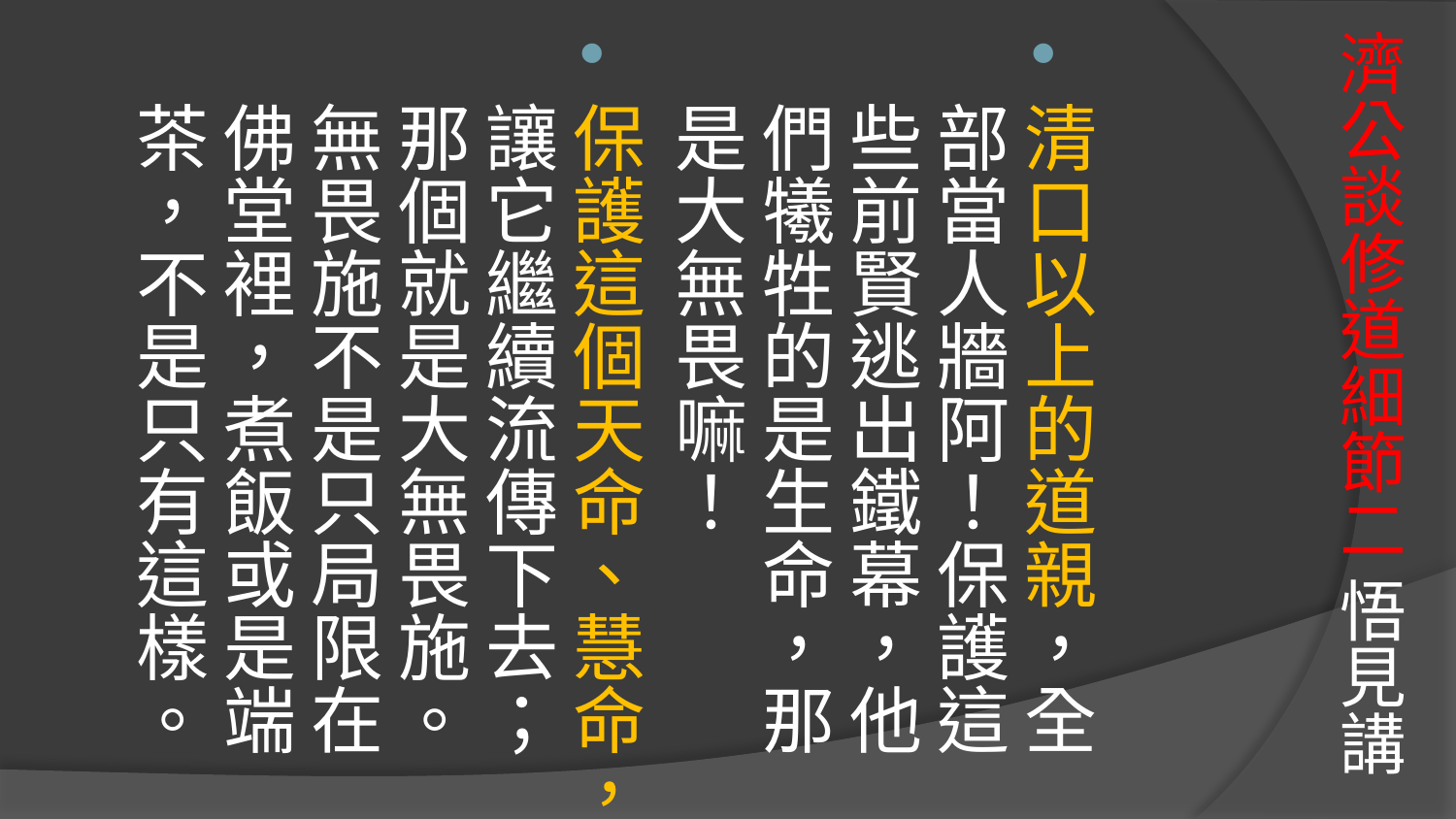

清口以上的道親，全部當人牆阿！保護這些前賢逃出鐵幕，他們犧牲的是生命，那是大無畏嘛！
保護這個天命、慧命，讓它繼續流傳下去；那個就是大無畏施。無畏施不是只局限在佛堂裡，煮飯或是端茶，不是只有這樣。

# 濟公談修道細節二 悟見講